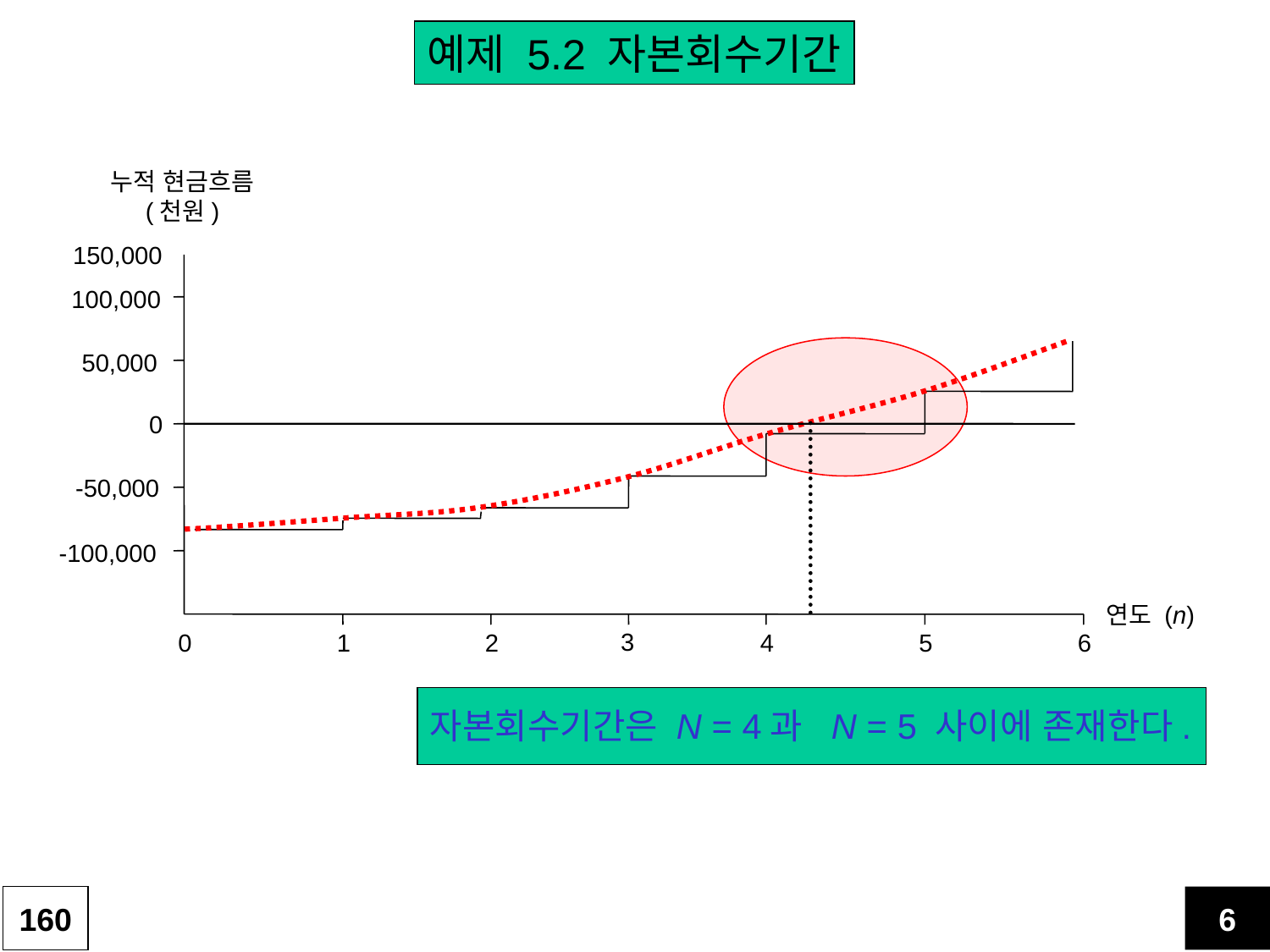

예제 5.2 자본회수기간
누적 현금흐름
(천원)
150,000

100,000

50,000

0

-50,000

-100,000

연도 (n)

3
0
1
2
4
5
6

자본회수기간은 N = 4과  N = 5 사이에 존재한다.
160
6